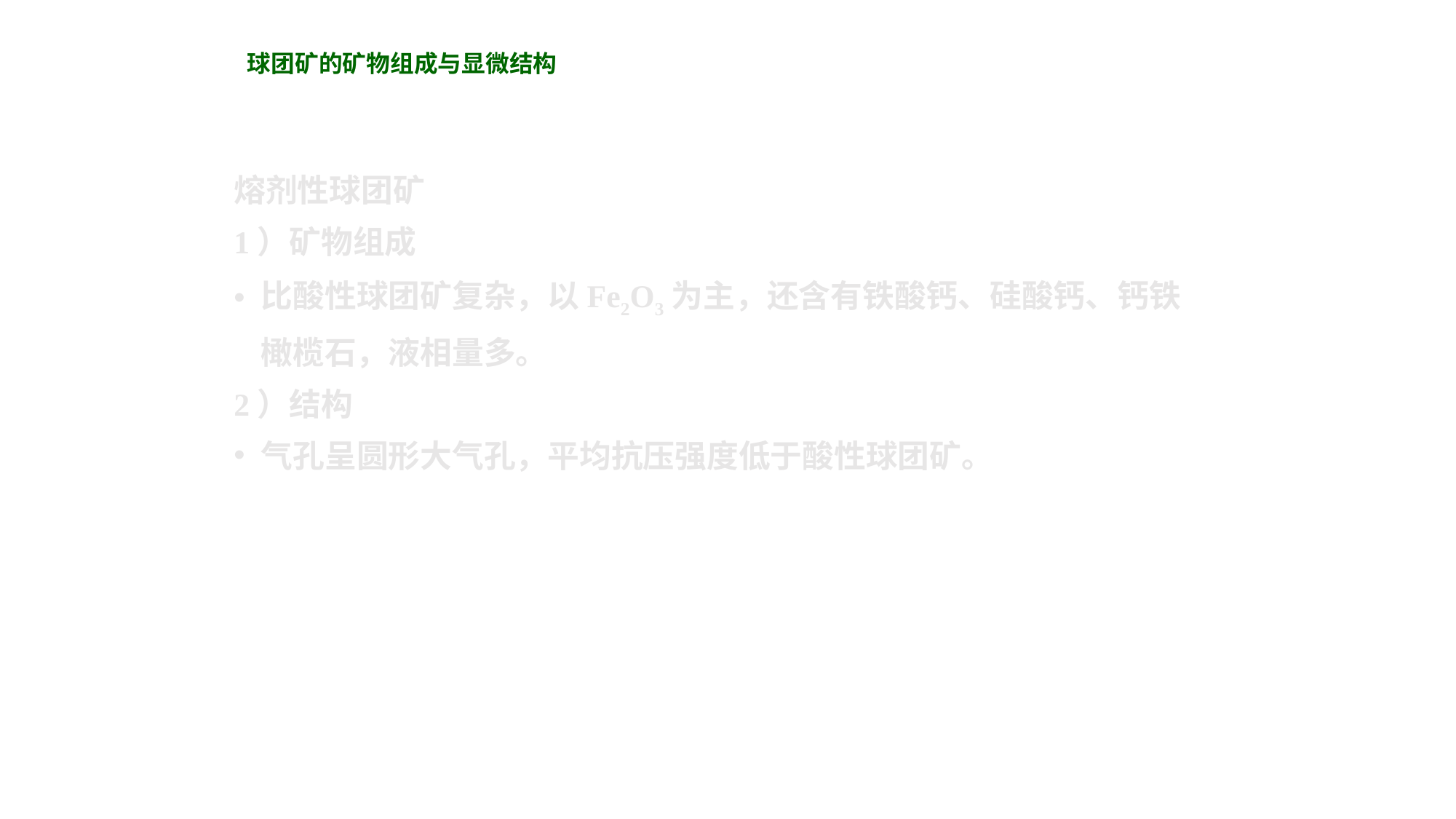

球团矿的矿物组成与显微结构
熔剂性球团矿
1）矿物组成
比酸性球团矿复杂，以Fe2O3为主，还含有铁酸钙、硅酸钙、钙铁橄榄石，液相量多。
2）结构
气孔呈圆形大气孔，平均抗压强度低于酸性球团矿。

55